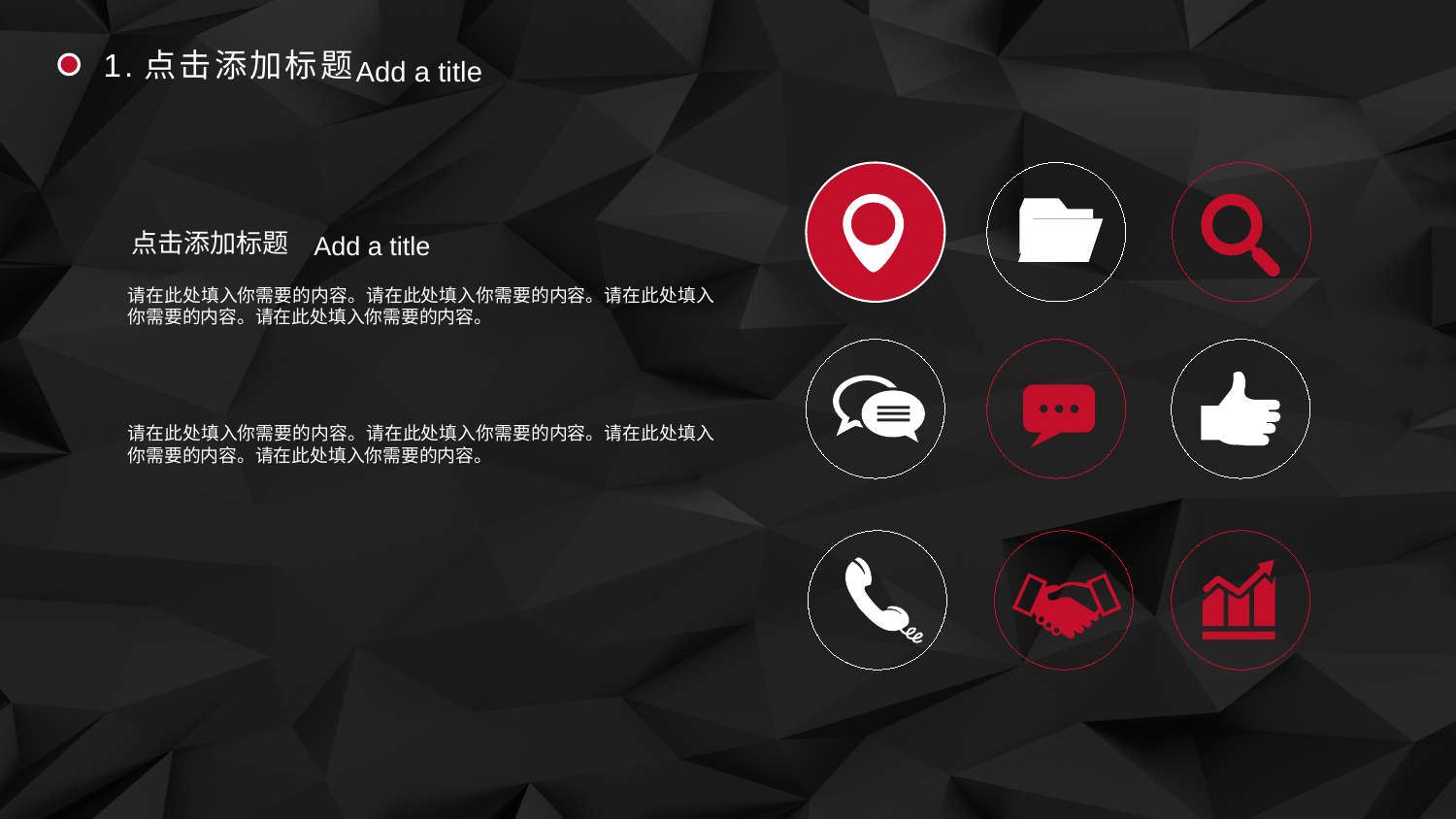

1.点击添加标题
Add a title

点击添加标题
Add a title
请在此处填入你需要的内容。请在此处填入你需要的内容。请在此处填入你需要的内容。请在此处填入你需要的内容。

请在此处填入你需要的内容。请在此处填入你需要的内容。请在此处填入你需要的内容。请在此处填入你需要的内容。